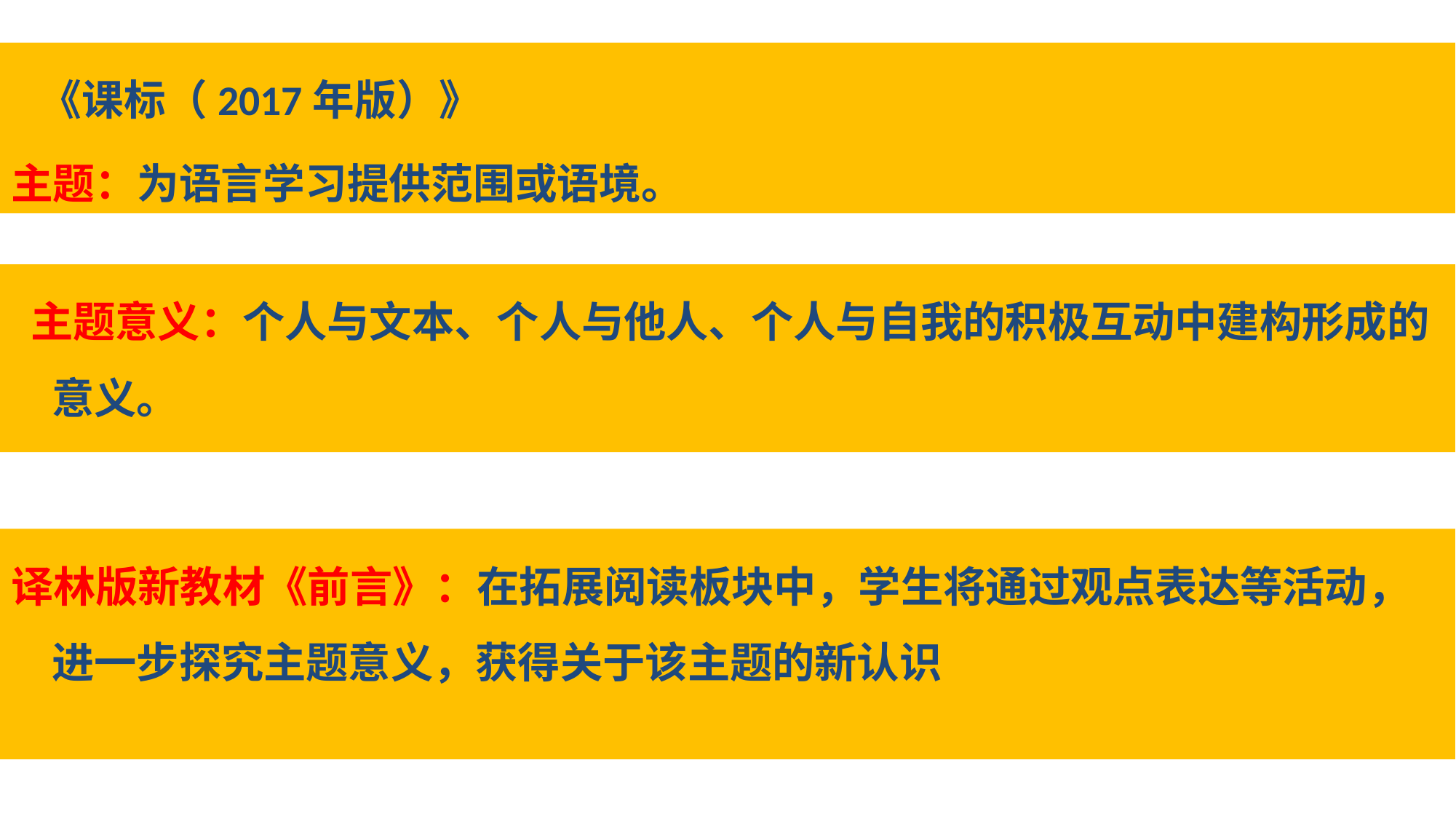

《课标（2017年版）》
主题：为语言学习提供范围或语境。

 主题意义：个人与文本、个人与他人、个人与自我的积极互动中建构形成的意义。
译林版新教材《前言》：在拓展阅读板块中，学生将通过观点表达等活动，进一步探究主题意义，获得关于该主题的新认识